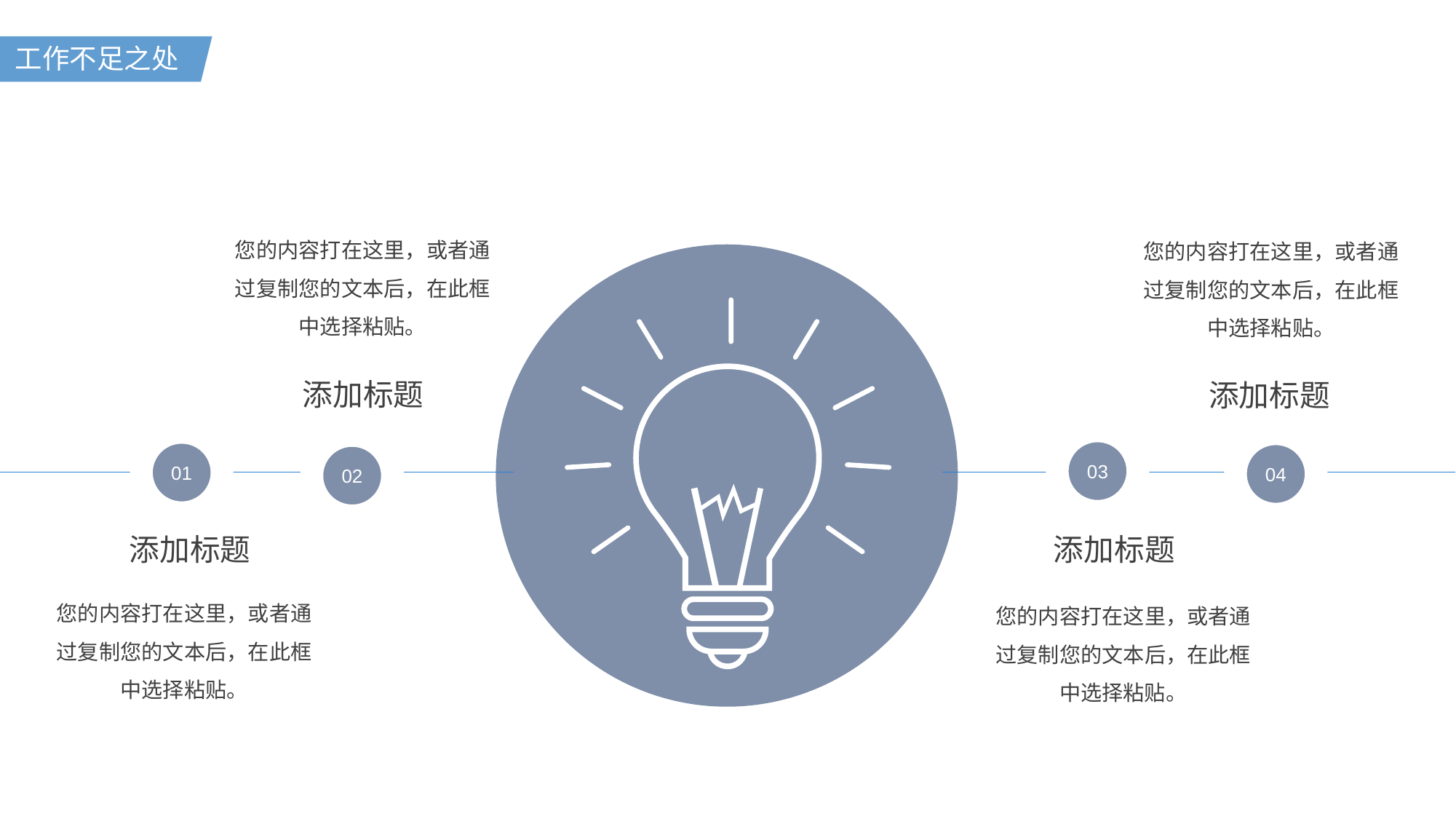

工作不足之处
您的内容打在这里，或者通过复制您的文本后，在此框中选择粘贴。
您的内容打在这里，或者通过复制您的文本后，在此框中选择粘贴。

添加标题
添加标题
03
01
04
02
添加标题
添加标题
您的内容打在这里，或者通过复制您的文本后，在此框中选择粘贴。
您的内容打在这里，或者通过复制您的文本后，在此框中选择粘贴。